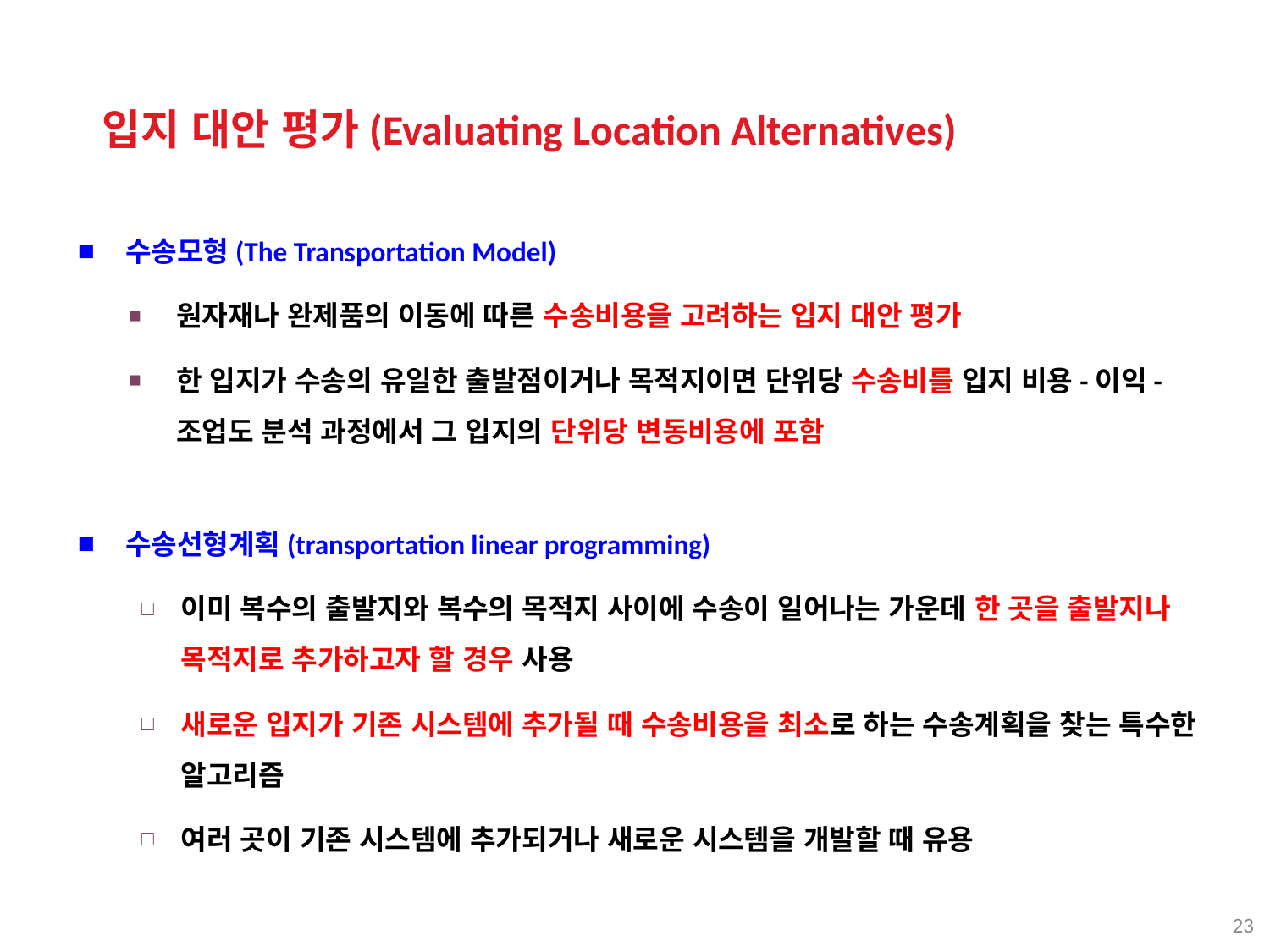

입지 대안 평가(Evaluating Location Alternatives)
수송모형(The Transportation Model)
원자재나 완제품의 이동에 따른 수송비용을 고려하는 입지 대안 평가
한 입지가 수송의 유일한 출발점이거나 목적지이면 단위당 수송비를 입지 비용-이익-조업도 분석 과정에서 그 입지의 단위당 변동비용에 포함

수송선형계획(transportation linear programming)
이미 복수의 출발지와 복수의 목적지 사이에 수송이 일어나는 가운데 한 곳을 출발지나 목적지로 추가하고자 할 경우 사용
새로운 입지가 기존 시스템에 추가될 때 수송비용을 최소로 하는 수송계획을 찾는 특수한 알고리즘
여러 곳이 기존 시스템에 추가되거나 새로운 시스템을 개발할 때 유용

23